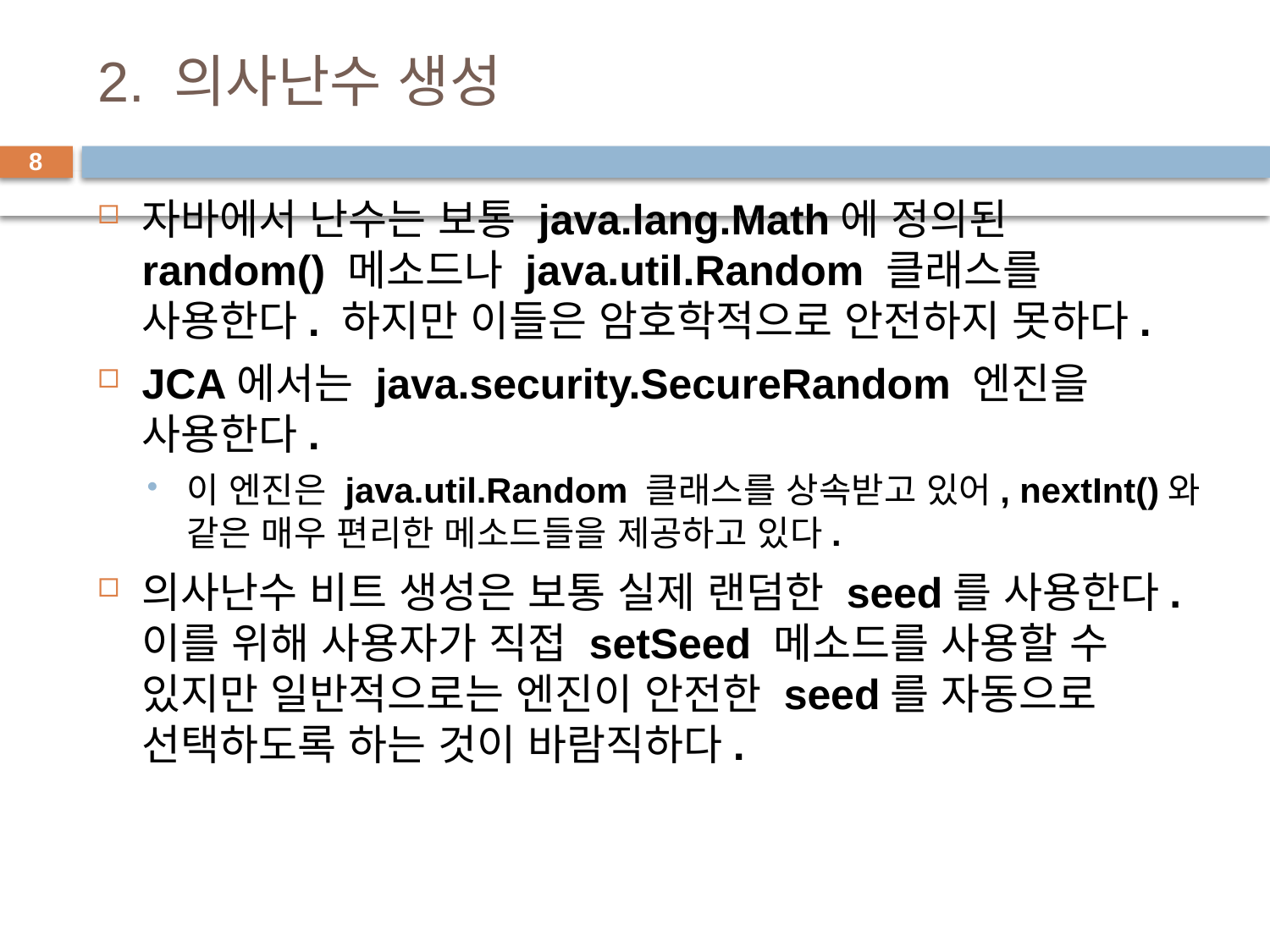

# 2. 의사난수 생성
8
자바에서 난수는 보통 java.lang.Math에 정의된 random() 메소드나 java.util.Random 클래스를 사용한다. 하지만 이들은 암호학적으로 안전하지 못하다.
JCA에서는 java.security.SecureRandom 엔진을 사용한다.
이 엔진은 java.util.Random 클래스를 상속받고 있어, nextInt()와 같은 매우 편리한 메소드들을 제공하고 있다.
의사난수 비트 생성은 보통 실제 랜덤한 seed를 사용한다. 이를 위해 사용자가 직접 setSeed 메소드를 사용할 수 있지만 일반적으로는 엔진이 안전한 seed를 자동으로 선택하도록 하는 것이 바람직하다.